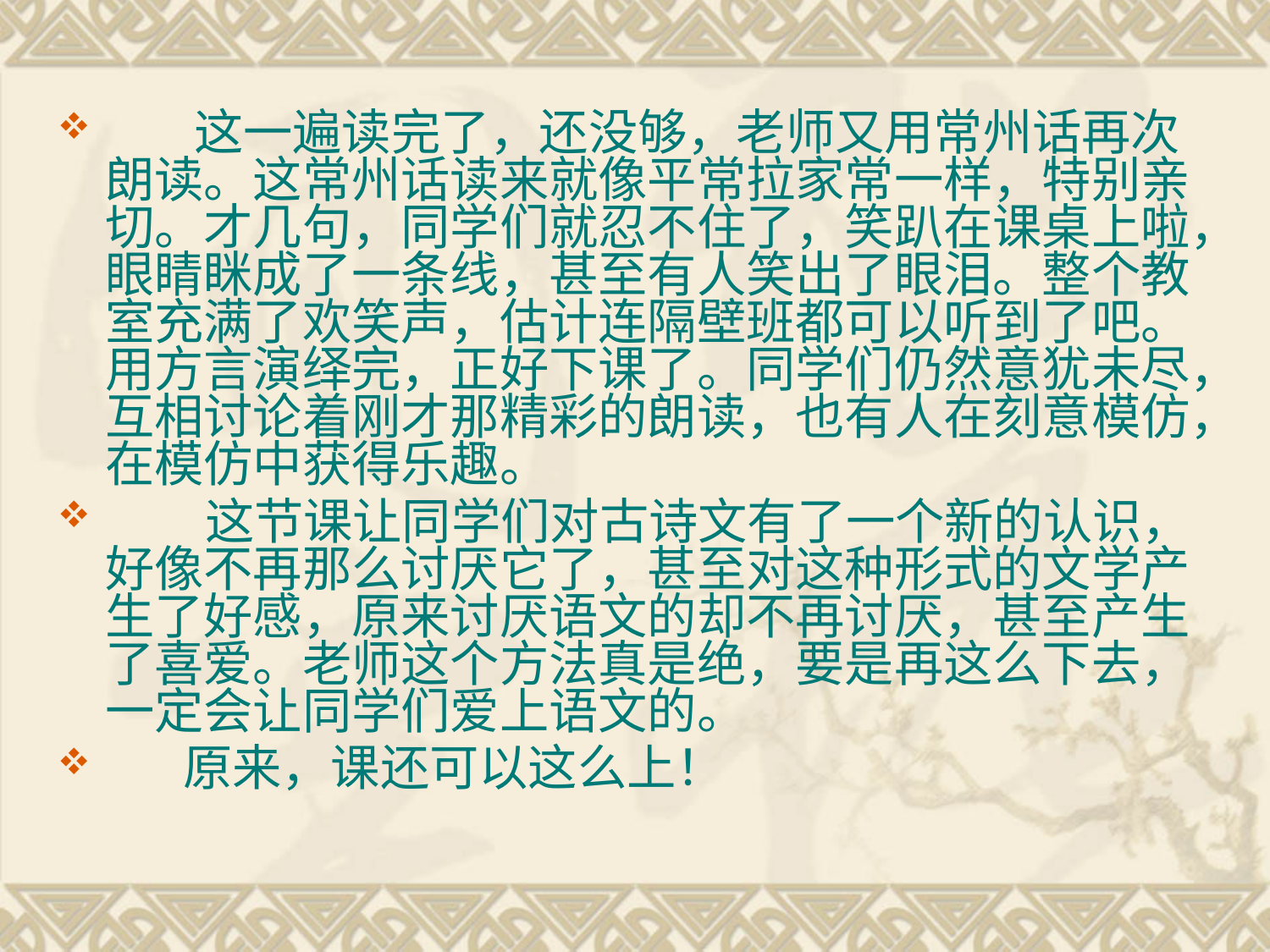

这一遍读完了，还没够，老师又用常州话再次朗读。这常州话读来就像平常拉家常一样，特别亲切。才几句，同学们就忍不住了，笑趴在课桌上啦，眼睛眯成了一条线，甚至有人笑出了眼泪。整个教室充满了欢笑声，估计连隔壁班都可以听到了吧。用方言演绎完，正好下课了。同学们仍然意犹未尽，互相讨论着刚才那精彩的朗读，也有人在刻意模仿，在模仿中获得乐趣。
        这节课让同学们对古诗文有了一个新的认识，好像不再那么讨厌它了，甚至对这种形式的文学产生了好感，原来讨厌语文的却不再讨厌，甚至产生了喜爱。老师这个方法真是绝，要是再这么下去，一定会让同学们爱上语文的。
      原来，课还可以这么上！